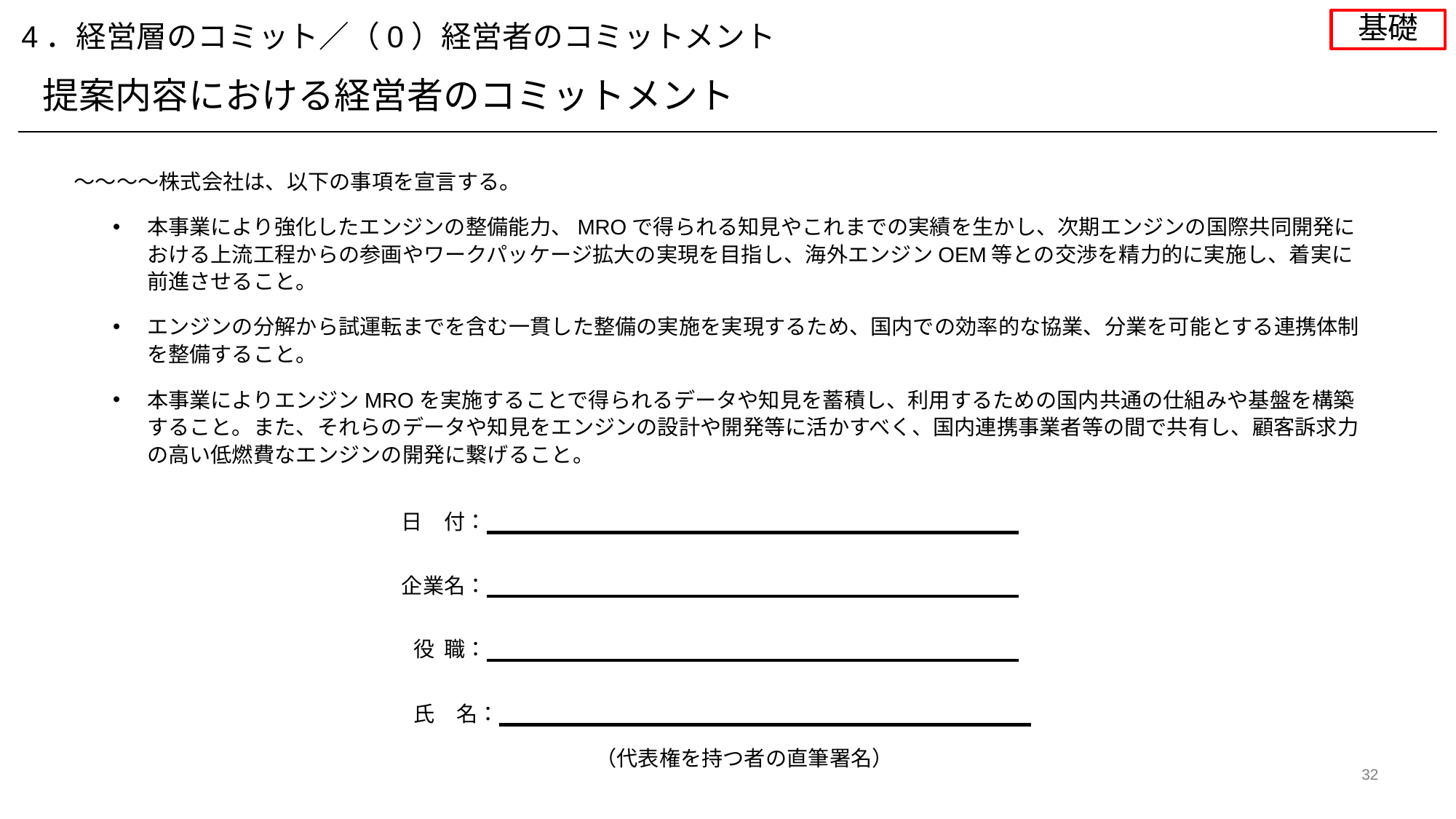

基礎
4．経営層のコミット／（0）経営者のコミットメント
提案内容における経営者のコミットメント
～～～～株式会社は、以下の事項を宣言する。
本事業により強化したエンジンの整備能力、MROで得られる知見やこれまでの実績を生かし、次期エンジンの国際共同開発における上流工程からの参画やワークパッケージ拡大の実現を目指し、海外エンジンOEM等との交渉を精力的に実施し、着実に前進させること。
エンジンの分解から試運転までを含む一貫した整備の実施を実現するため、国内での効率的な協業、分業を可能とする連携体制を整備すること。
本事業によりエンジンMROを実施することで得られるデータや知見を蓄積し、利用するための国内共通の仕組みや基盤を構築すること。また、それらのデータや知見をエンジンの設計や開発等に活かすべく、国内連携事業者等の間で共有し、顧客訴求力の高い低燃費なエンジンの開発に繋げること。
日　付：
企業名：
役  職：
氏　名：
（代表権を持つ者の直筆署名）